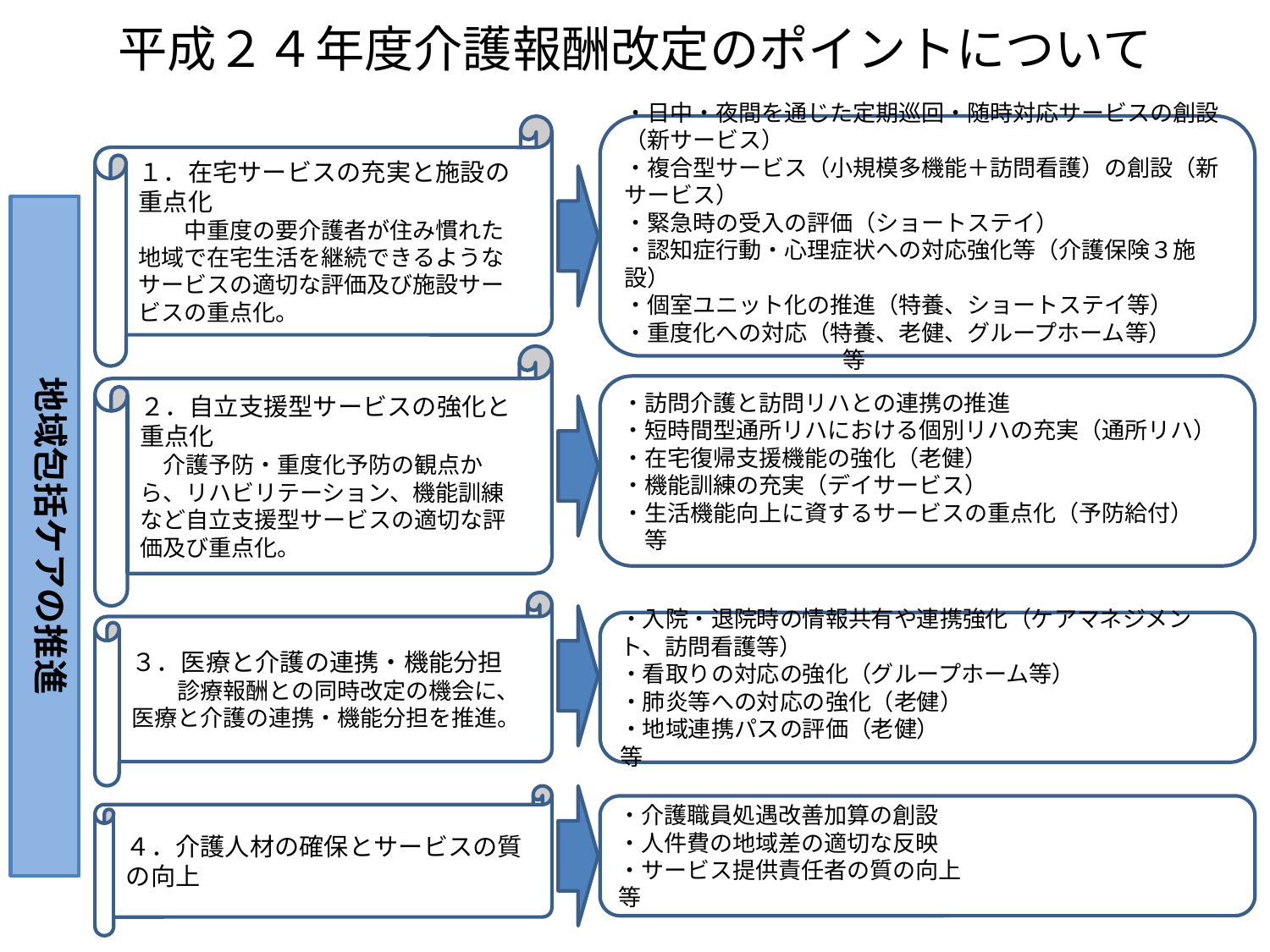

平成２４年度介護報酬改定のポイントについて

・日中・夜間を通じた定期巡回・随時対応サービスの創設（新サービス）
・複合型サービス（小規模多機能＋訪問看護）の創設（新サービス）
・緊急時の受入の評価（ショートステイ）
・認知症行動・心理症状への対応強化等（介護保険３施設）
・個室ユニット化の推進（特養、ショートステイ等）
・重度化への対応（特養、老健、グループホーム等）	　　　　等

１．在宅サービスの充実と施設の重点化
　　中重度の要介護者が住み慣れた地域で在宅生活を継続できるようなサービスの適切な評価及び施設サービスの重点化。

地域包括ケアの推進
２．自立支援型サービスの強化と重点化
　介護予防・重度化予防の観点から、リハビリテーション、機能訓練など自立支援型サービスの適切な評価及び重点化。
・訪問介護と訪問リハとの連携の推進
・短時間型通所リハにおける個別リハの充実（通所リハ）
・在宅復帰支援機能の強化（老健）
・機能訓練の充実（デイサービス）
・生活機能向上に資するサービスの重点化（予防給付）　　等

３．医療と介護の連携・機能分担
　　診療報酬との同時改定の機会に、医療と介護の連携・機能分担を推進。

・入院・退院時の情報共有や連携強化（ケアマネジメント、訪問看護等）
・看取りの対応の強化（グループホーム等）
・肺炎等への対応の強化（老健）
・地域連携パスの評価（老健）		　　　　等

４．介護人材の確保とサービスの質の向上

・介護職員処遇改善加算の創設
・人件費の地域差の適切な反映
・サービス提供責任者の質の向上		　　　　等